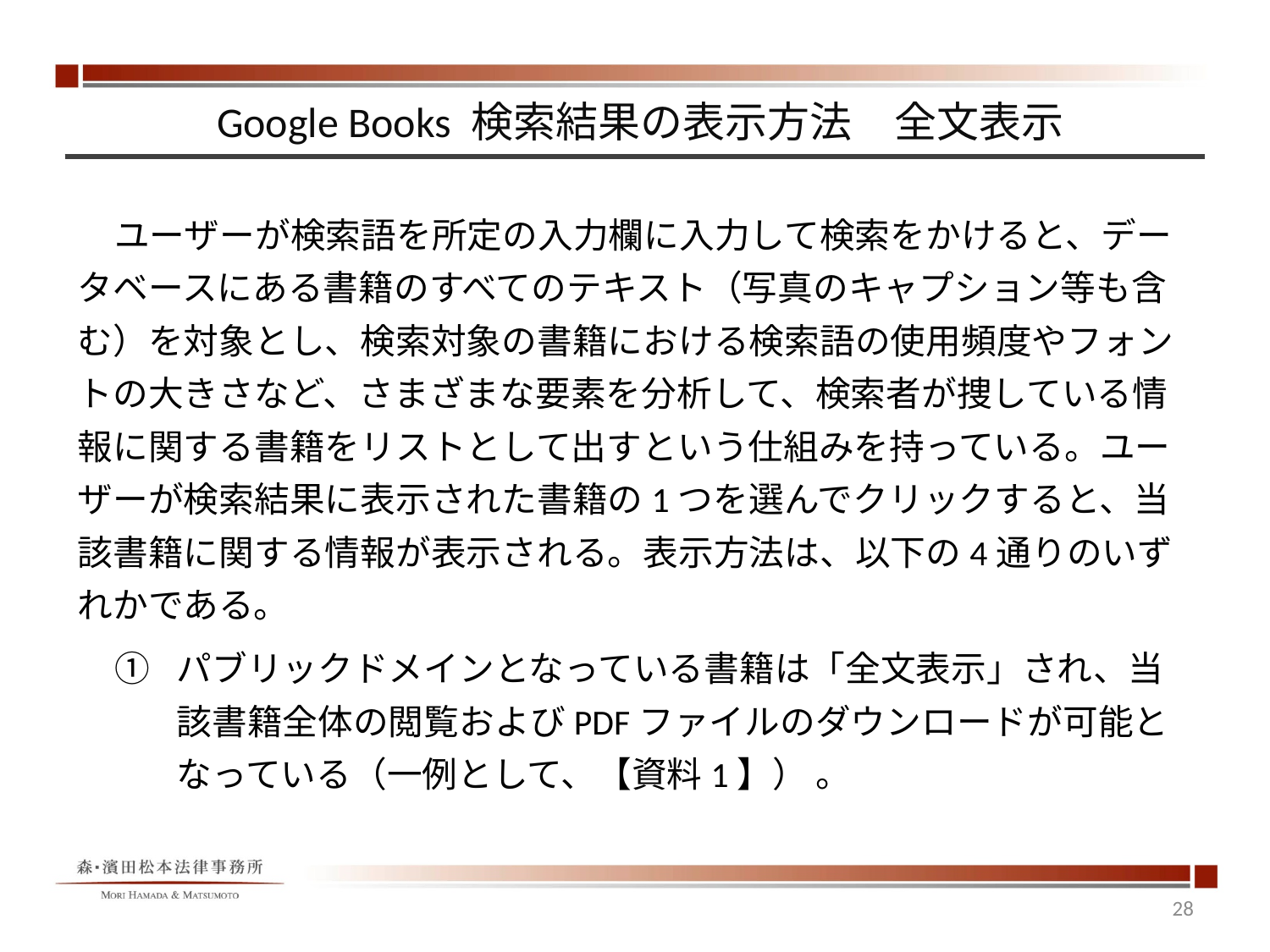

# Google Books 検索結果の表示方法　全文表示
ユーザーが検索語を所定の入力欄に入力して検索をかけると、データベースにある書籍のすべてのテキスト（写真のキャプション等も含む）を対象とし、検索対象の書籍における検索語の使用頻度やフォントの大きさなど、さまざまな要素を分析して、検索者が捜している情報に関する書籍をリストとして出すという仕組みを持っている。ユーザーが検索結果に表示された書籍の1つを選んでクリックすると、当該書籍に関する情報が表示される。表示方法は、以下の4通りのいずれかである。
①	パブリックドメインとなっている書籍は「全文表示」され、当該書籍全体の閲覧およびPDFファイルのダウンロードが可能となっている（一例として、【資料1】） 。
28